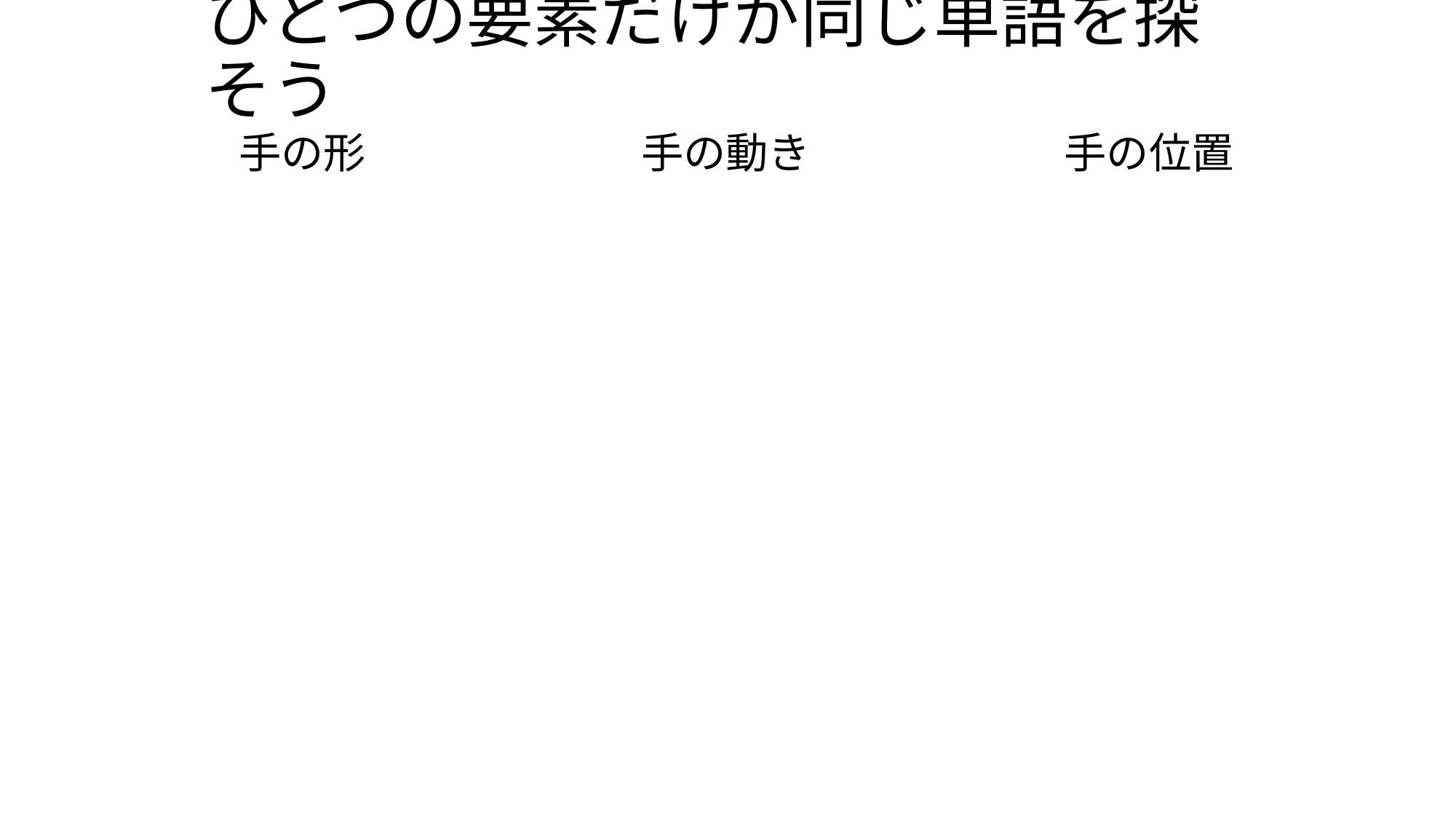

# ひとつの要素だけが同じ単語を探そう
| 手の形 | 手の動き | 手の位置 |
| --- | --- | --- |
|  |  |  |
|  |  |  |